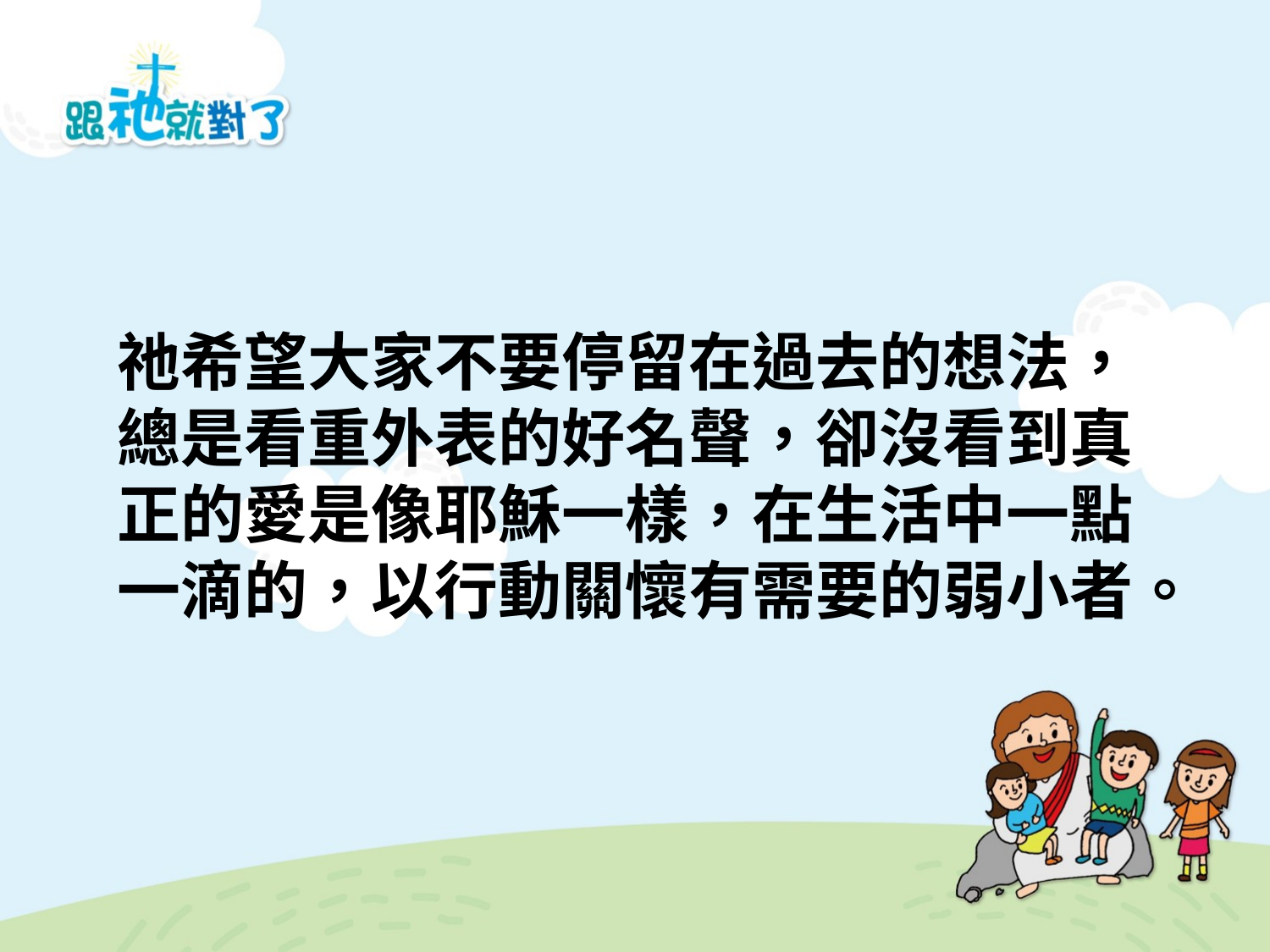

祂希望大家不要停留在過去的想法，總是看重外表的好名聲，卻沒看到真正的愛是像耶穌一樣，在生活中一點一滴的，以行動關懷有需要的弱小者。